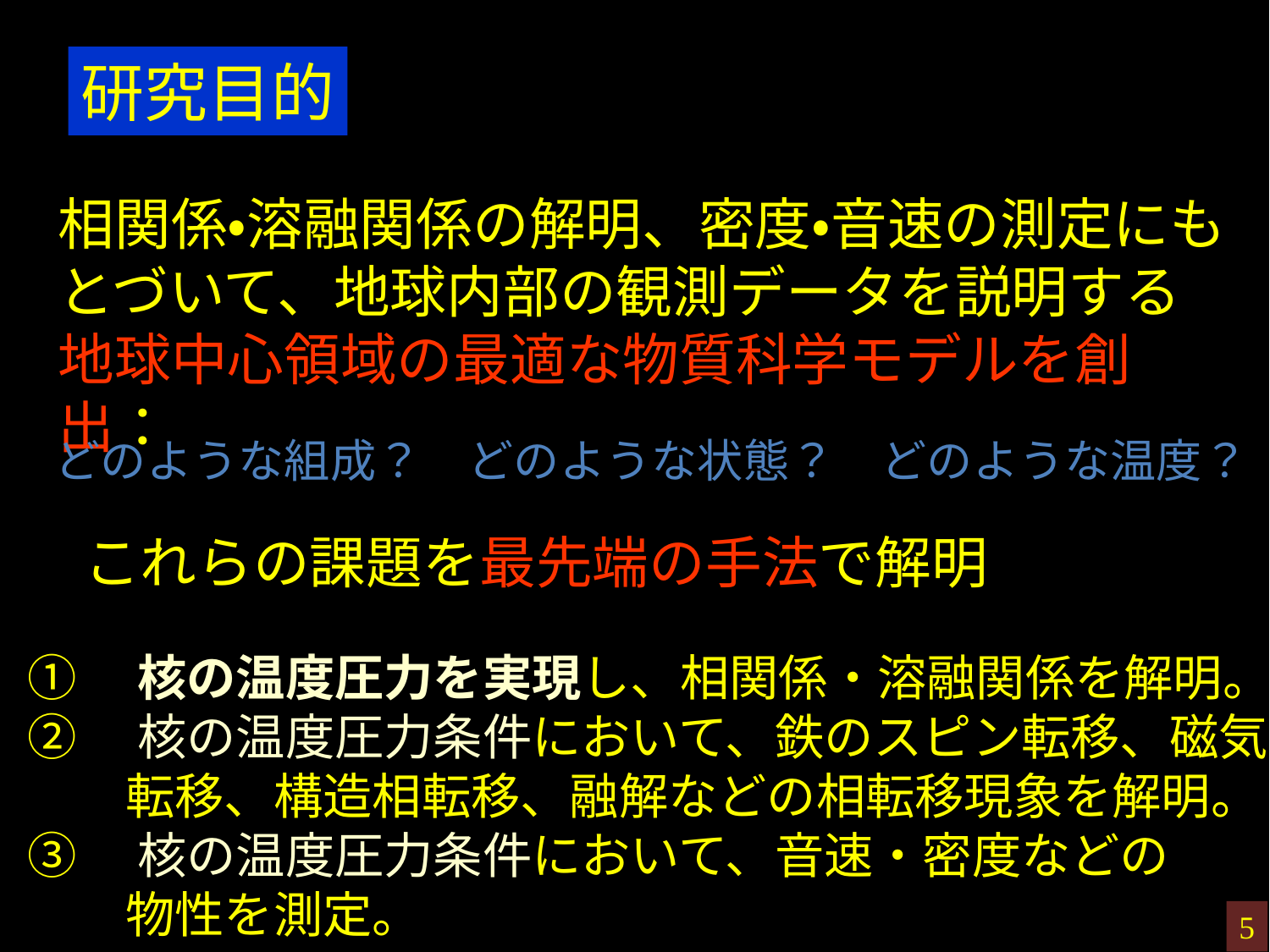

研究目的
相関係・溶融関係の解明、密度・音速の測定にもとづいて、地球内部の観測データを説明する地球中心領域の最適な物質科学モデルを創出：
どのような組成？　どのような状態？　どのような温度？
研究目的
これらの課題を最先端の手法で解明
①　核の温度圧力を実現し、相関係・溶融関係を解明。
②　核の温度圧力条件において、鉄のスピン転移、磁気
　　転移、構造相転移、融解などの相転移現象を解明。
③　核の温度圧力条件において、音速・密度などの
　　物性を測定。
5
2